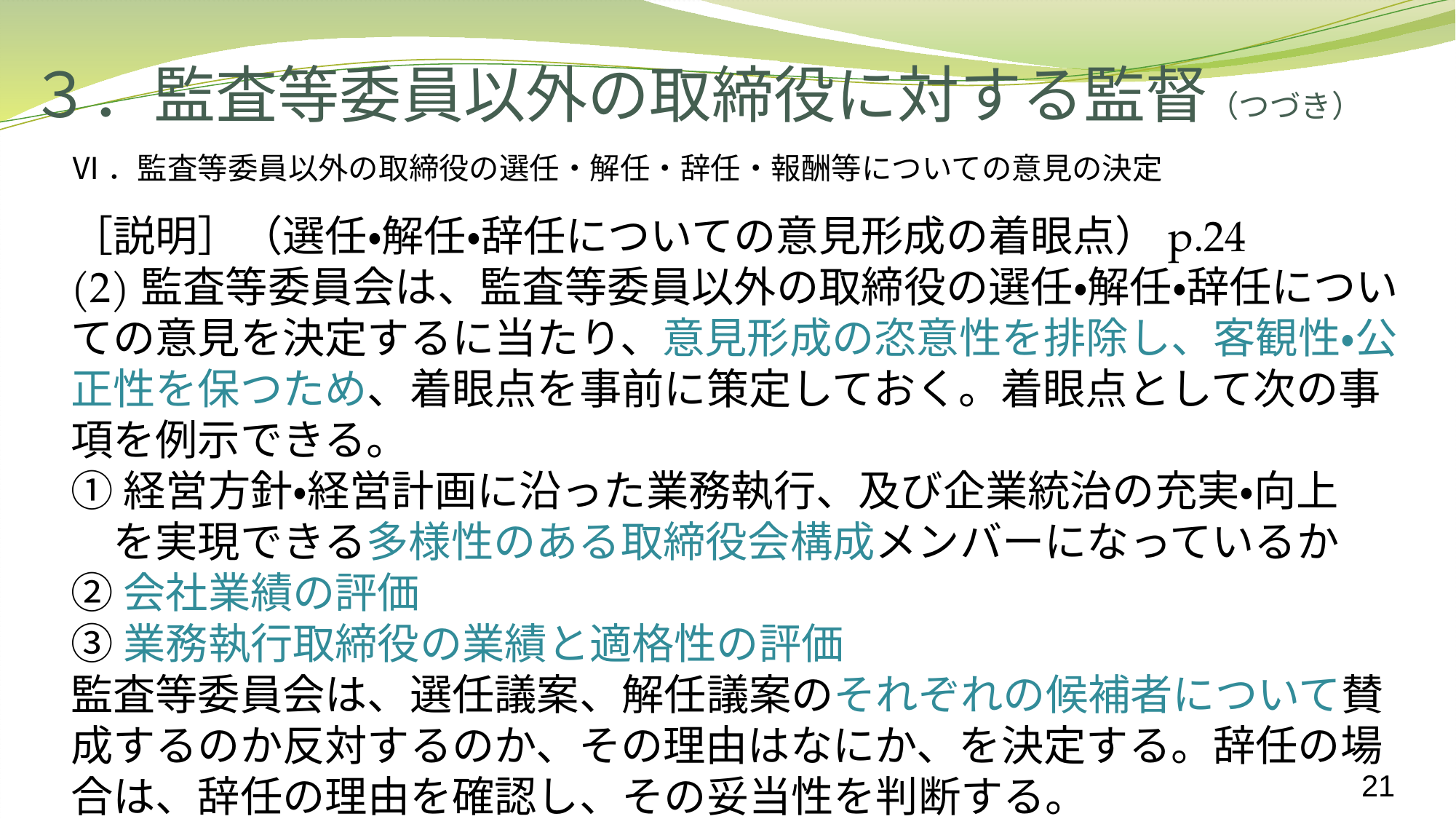

# ３．監査等委員以外の取締役に対する監督（つづき）
Ⅵ．監査等委員以外の取締役の選任・解任・辞任・報酬等についての意見の決定
［説明］（選任・解任・辞任についての意見形成の着眼点）p.24
(2)監査等委員会は、監査等委員以外の取締役の選任・解任・辞任についての意見を決定するに当たり、意見形成の恣意性を排除し、客観性・公正性を保つため、着眼点を事前に策定しておく。着眼点として次の事項を例示できる。
①経営方針・経営計画に沿った業務執行、及び企業統治の充実・向上
　を実現できる多様性のある取締役会構成メンバーになっているか
②会社業績の評価
③業務執行取締役の業績と適格性の評価
監査等委員会は、選任議案、解任議案のそれぞれの候補者について賛成するのか反対するのか、その理由はなにか、を決定する。辞任の場合は、辞任の理由を確認し、その妥当性を判断する。

21